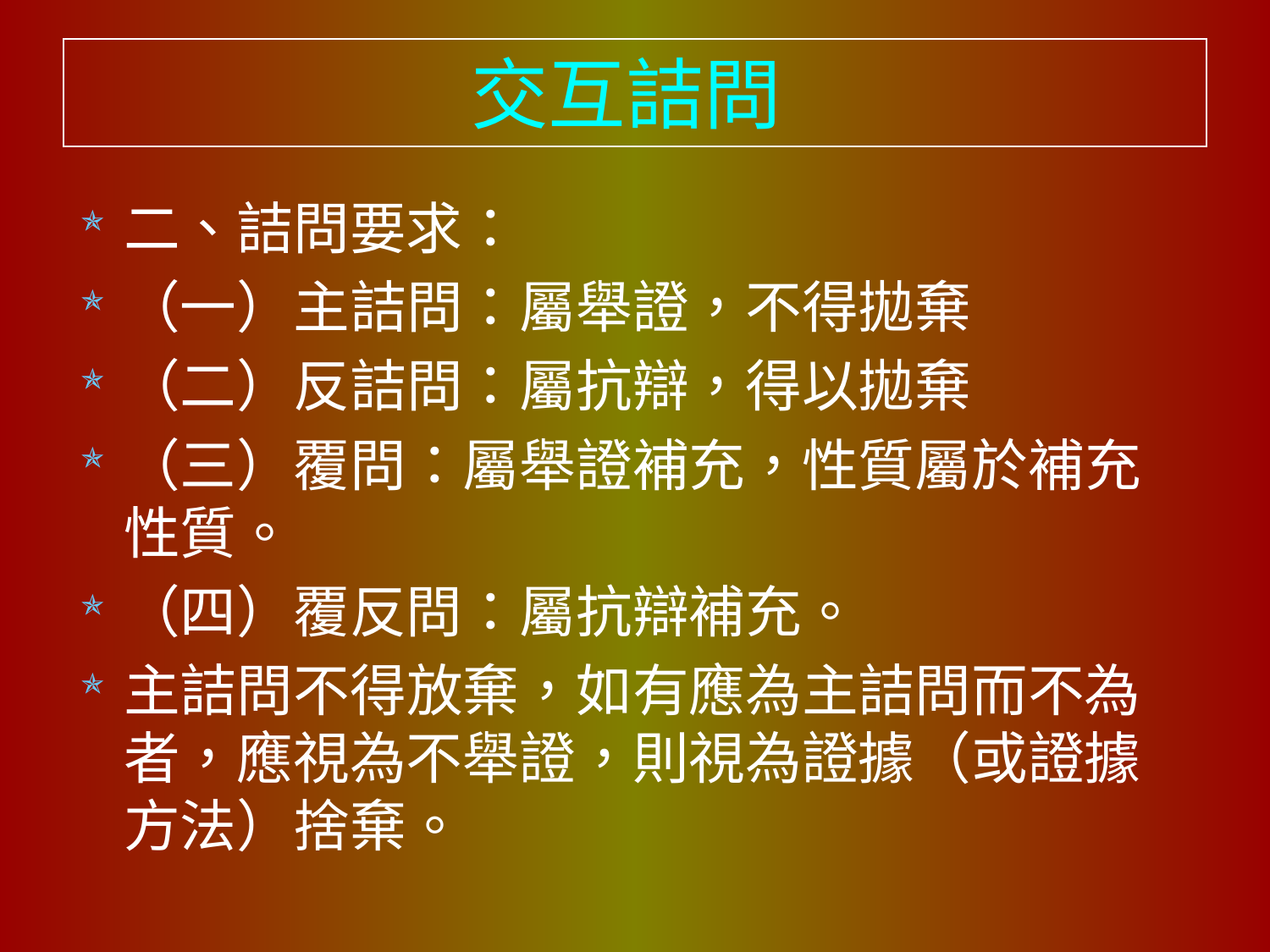

# 交互詰問
二、詰問要求：
（一）主詰問：屬舉證，不得拋棄
（二）反詰問：屬抗辯，得以拋棄
（三）覆問：屬舉證補充，性質屬於補充性質。
（四）覆反問：屬抗辯補充。
主詰問不得放棄，如有應為主詰問而不為者，應視為不舉證，則視為證據（或證據方法）捨棄。